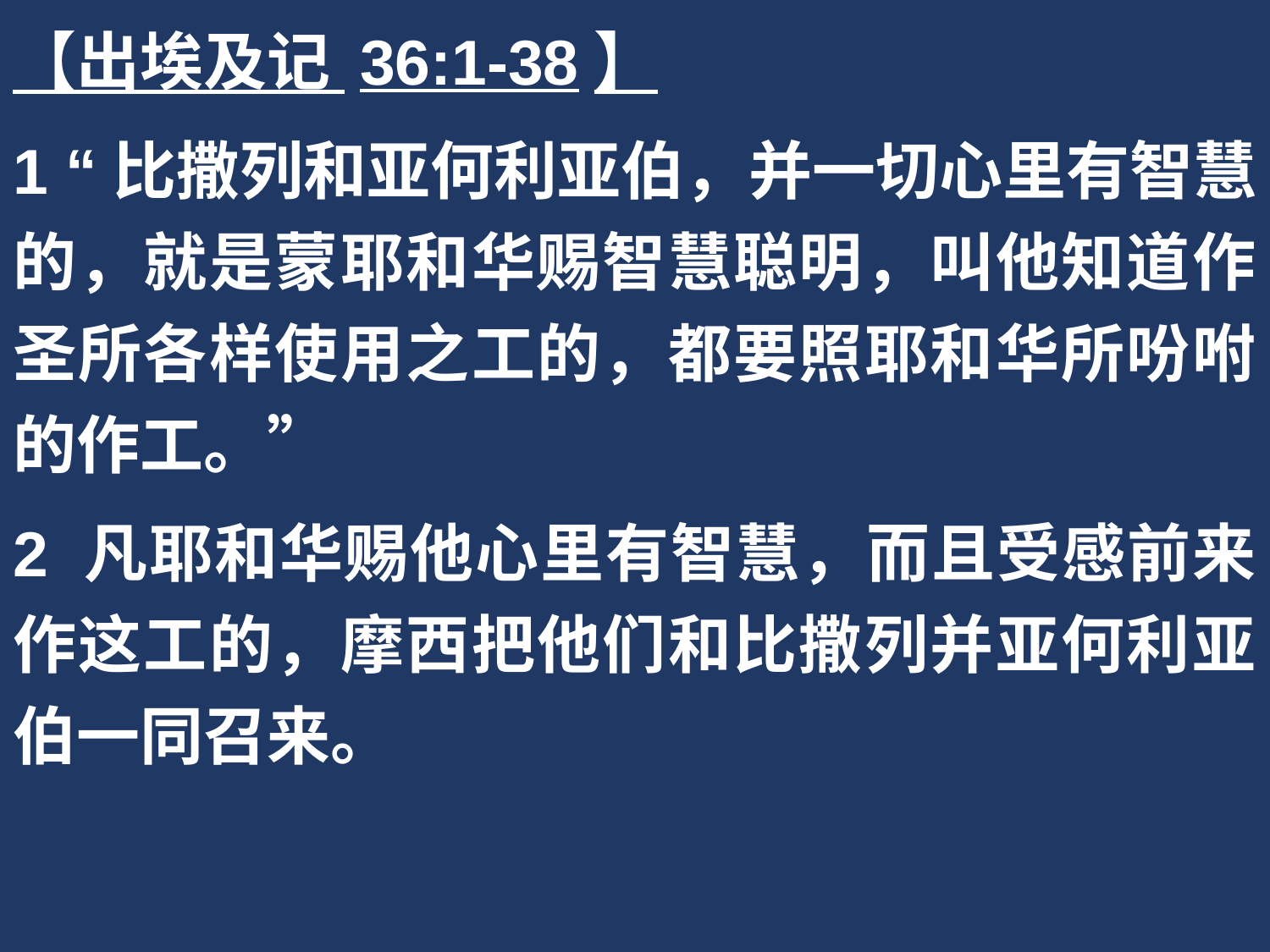

【出埃及记 36:1-38】
1 “比撒列和亚何利亚伯，并一切心里有智慧的，就是蒙耶和华赐智慧聪明，叫他知道作圣所各样使用之工的，都要照耶和华所吩咐的作工。”
2 凡耶和华赐他心里有智慧，而且受感前来作这工的，摩西把他们和比撒列并亚何利亚伯一同召来。